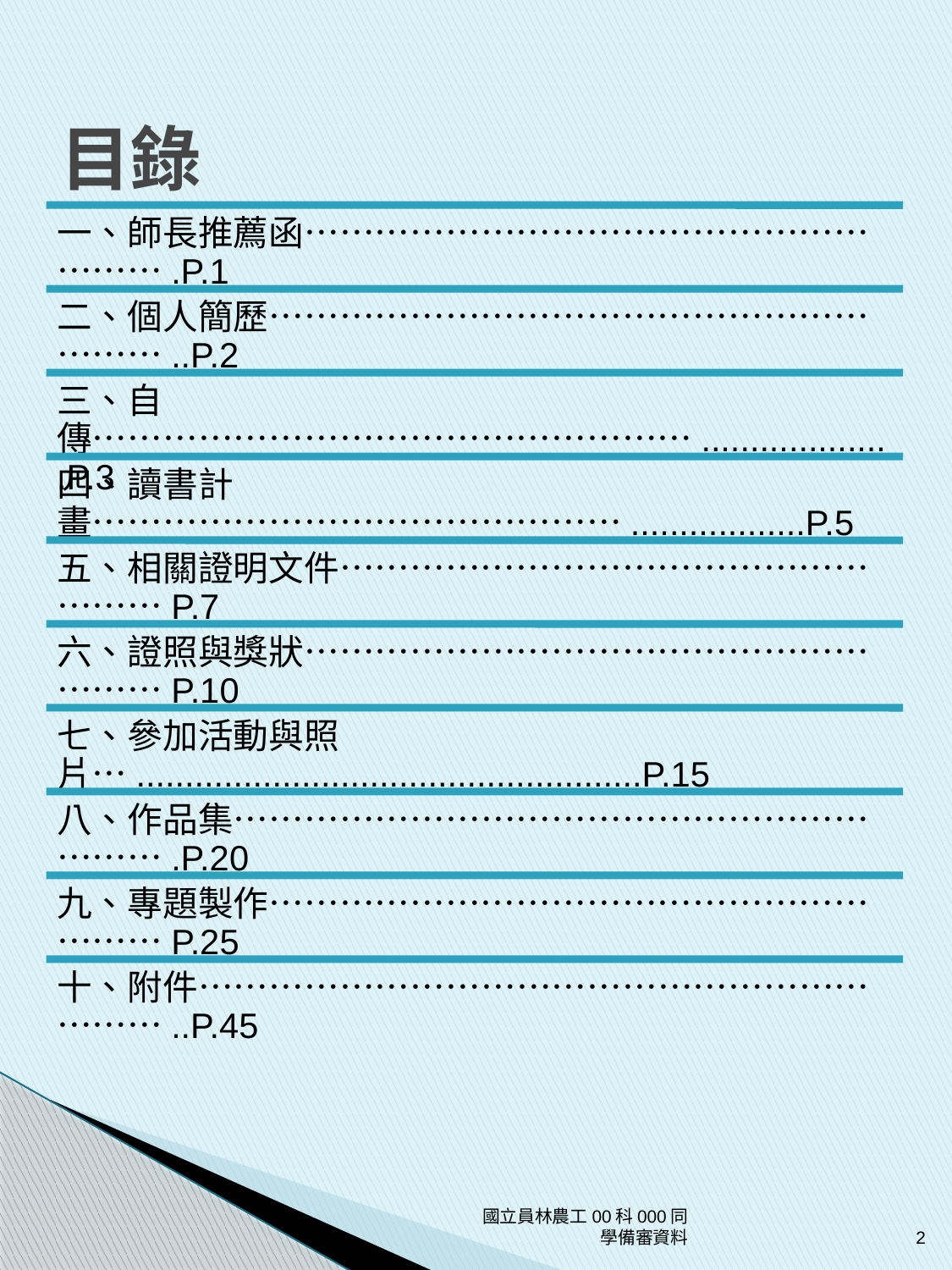

# 目錄
一、師長推薦函………………………………………………….P.1
二、個人簡歷……………………………………………………..P.2
三、自傳……………………………………………....................P.3
四、讀書計畫………………………………………..................P.5
五、相關證明文件………………………………………………P.7
六、證照與獎狀…………………………………………………P.10
七、參加活動與照片…....................................................P.15
八、作品集……………………………………………………….P.20
九、專題製作……………………………………………………P.25
十、附件…………………………………………………………..P.45
國立員林農工00科000同學備審資料
2